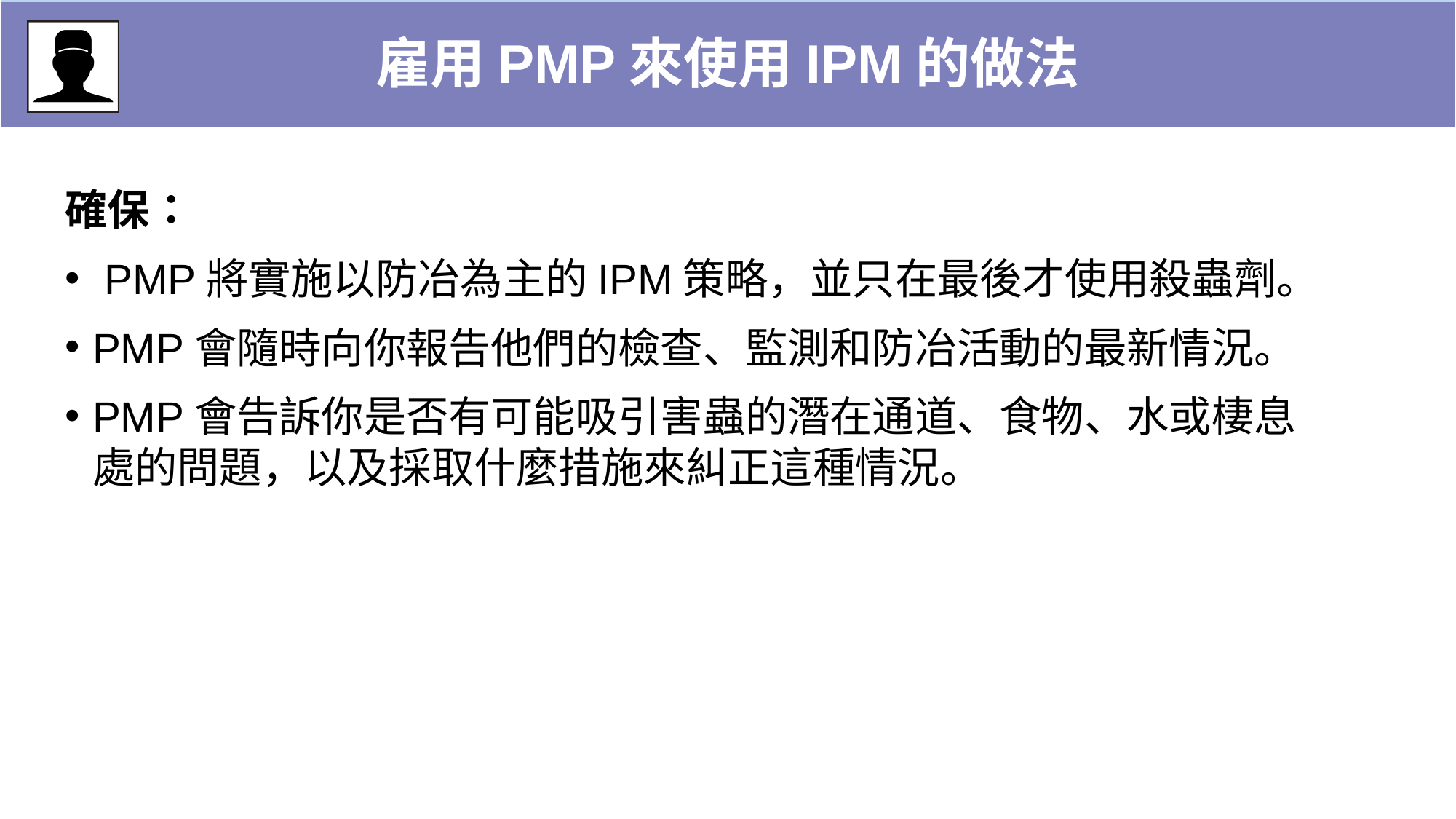

雇用PMP來使用IPM的做法
確保：
 PMP將實施以防冶為主的IPM策略，並只在最後才使用殺蟲劑。
PMP會隨時向你報告他們的檢查、監測和防冶活動的最新情況。
PMP會告訴你是否有可能吸引害蟲的潛在通道、食物、水或棲息處的問題，以及採取什麼措施來糾正這種情況。